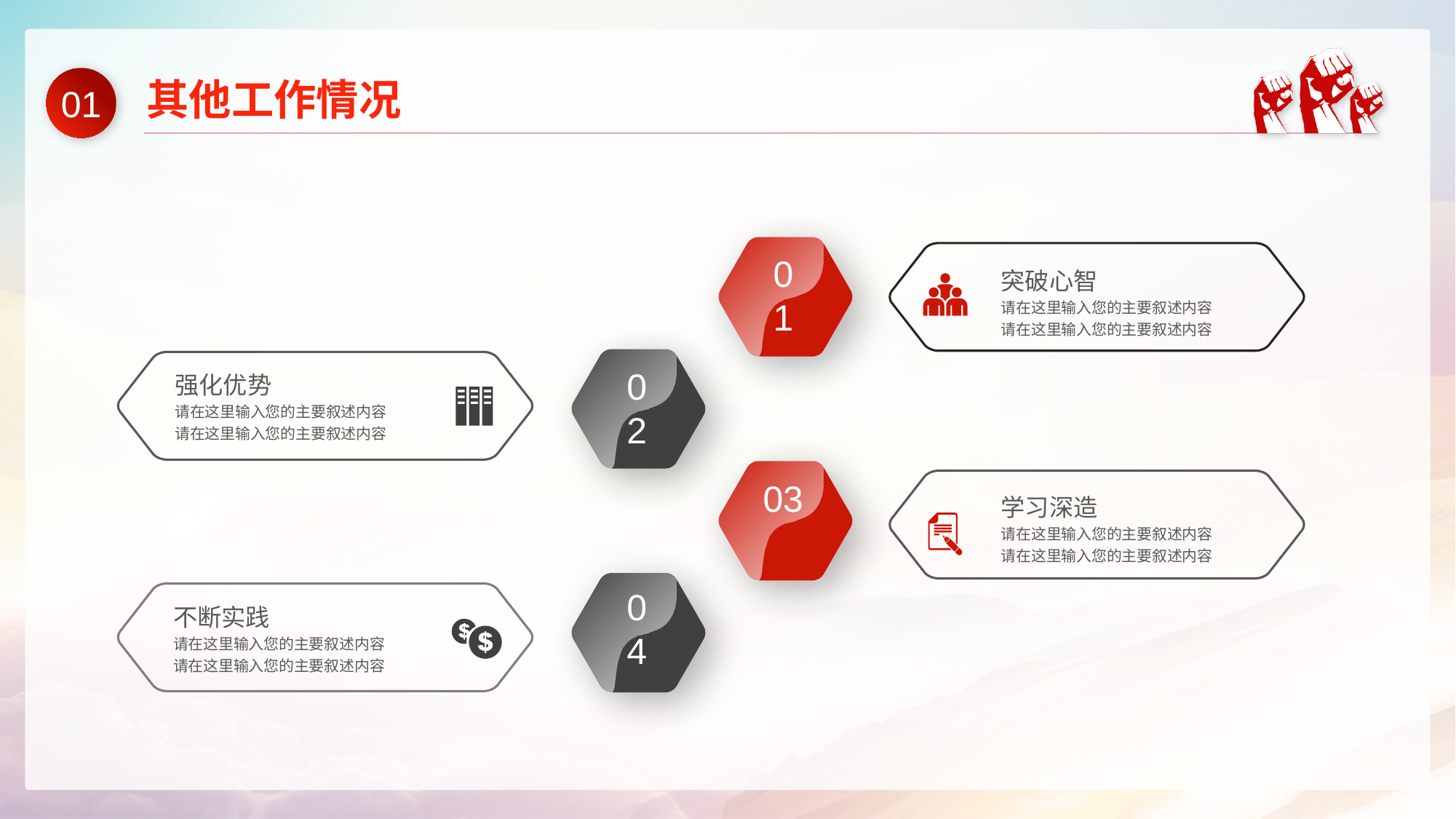

其他工作情况
01

01

突破心智
请在这里输入您的主要叙述内容
请在这里输入您的主要叙述内容

02

强化优势
请在这里输入您的主要叙述内容
请在这里输入您的主要叙述内容

03

学习深造
请在这里输入您的主要叙述内容
请在这里输入您的主要叙述内容

04

不断实践
请在这里输入您的主要叙述内容
请在这里输入您的主要叙述内容

PPT下载 http://www.ypppt.com/xiazai/